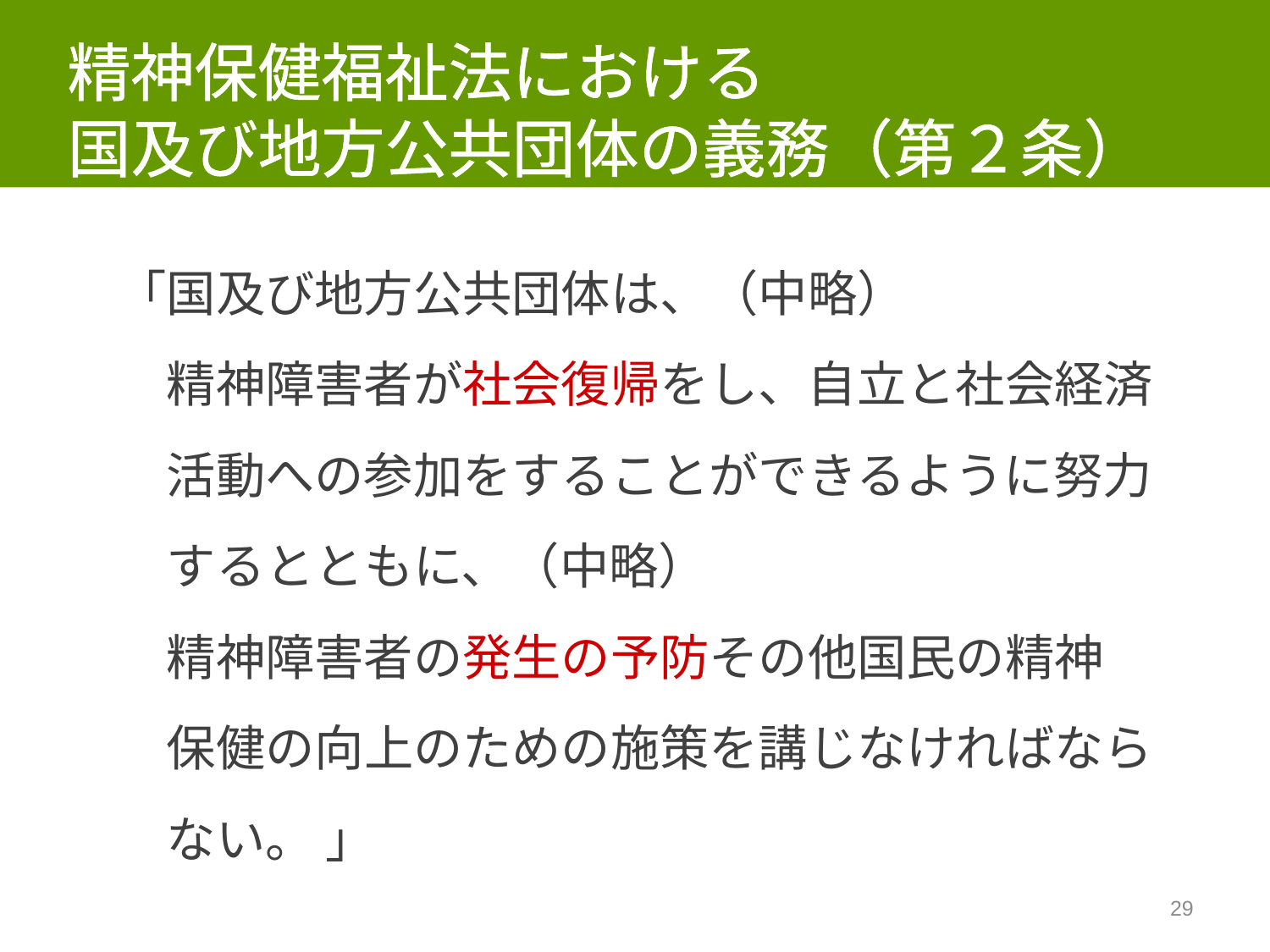

精神保健福祉法における
国及び地方公共団体の義務（第２条）

「国及び地方公共団体は、（中略）
　精神障害者が社会復帰をし、自立と社会経済
　活動への参加をすることができるように努力
　するとともに、（中略）
　精神障害者の発生の予防その他国民の精神
　保健の向上のための施策を講じなければなら
　ない。 」
29